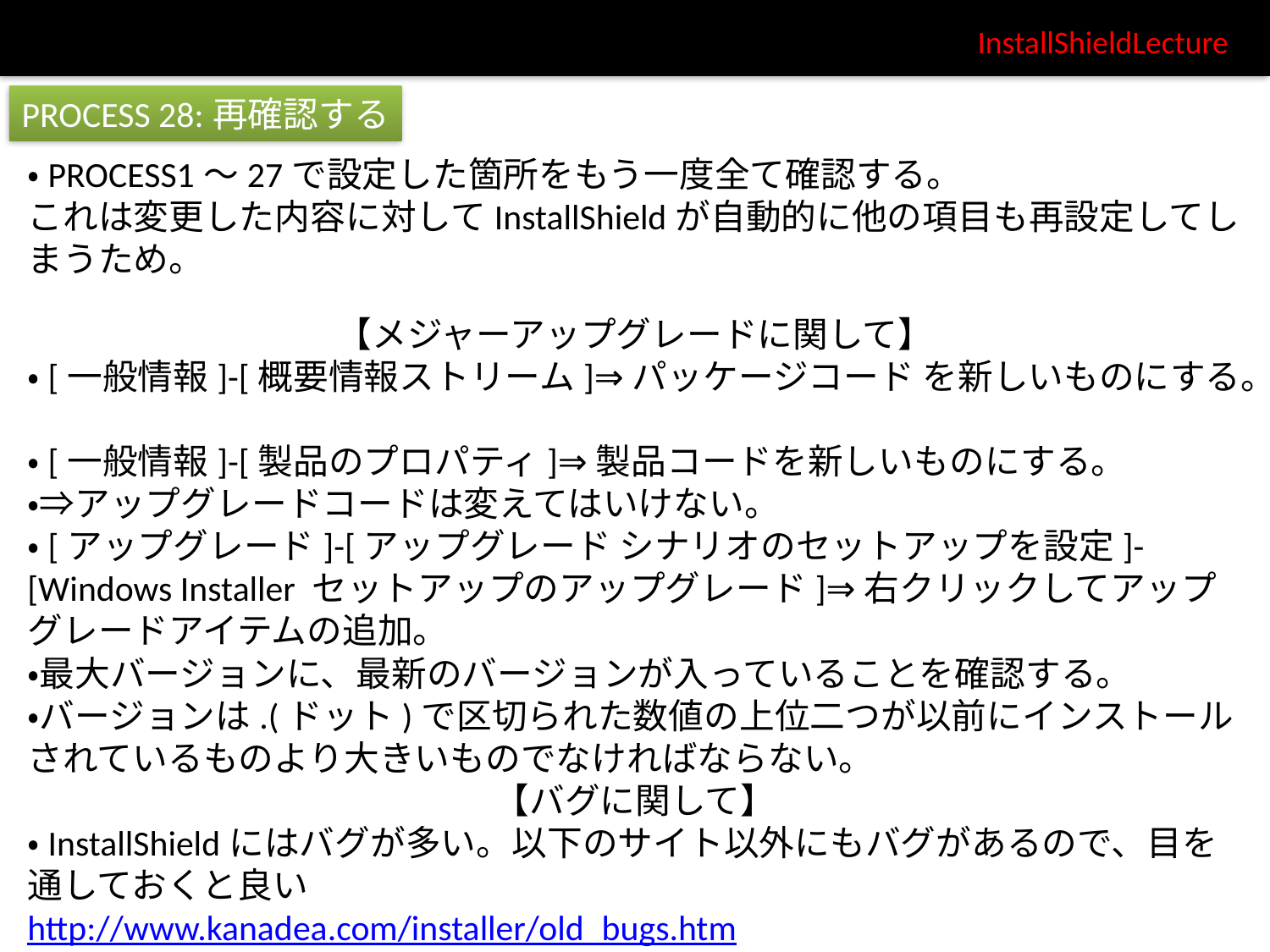

InstallShieldLecture
PROCESS 28:再確認する
・PROCESS1～27で設定した箇所をもう一度全て確認する。
これは変更した内容に対してInstallShieldが自動的に他の項目も再設定してしまうため。
【メジャーアップグレードに関して】
・[一般情報]-[概要情報ストリーム]⇒パッケージコード を新しいものにする。
・[一般情報]-[製品のプロパティ]⇒製品コードを新しいものにする。
・⇒アップグレードコードは変えてはいけない。
・[アップグレード]-[アップグレード シナリオのセットアップを設定]-[Windows Installer セットアップのアップグレード]⇒右クリックしてアップグレードアイテムの追加。
・最大バージョンに、最新のバージョンが入っていることを確認する。
・バージョンは.(ドット)で区切られた数値の上位二つが以前にインストールされているものより大きいものでなければならない。
【バグに関して】
・InstallShieldにはバグが多い。以下のサイト以外にもバグがあるので、目を通しておくと良い
http://www.kanadea.com/installer/old_bugs.htm